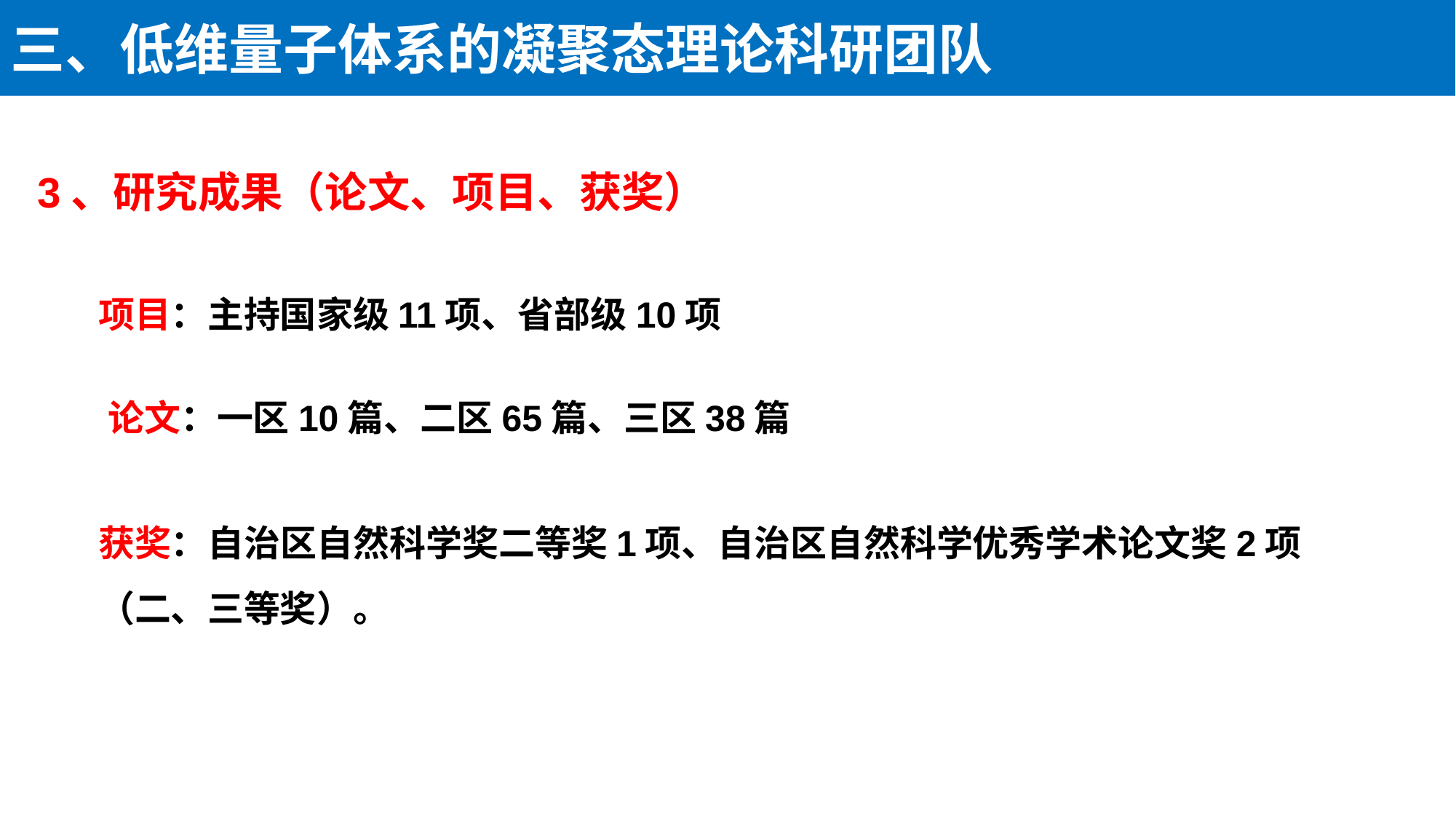

三、低维量子体系的凝聚态理论科研团队
3、研究成果（论文、项目、获奖）
项目：主持国家级11项、省部级10项
论文：一区10篇、二区65篇、三区38篇
获奖：自治区自然科学奖二等奖1项、自治区自然科学优秀学术论文奖2项（二、三等奖）。
12